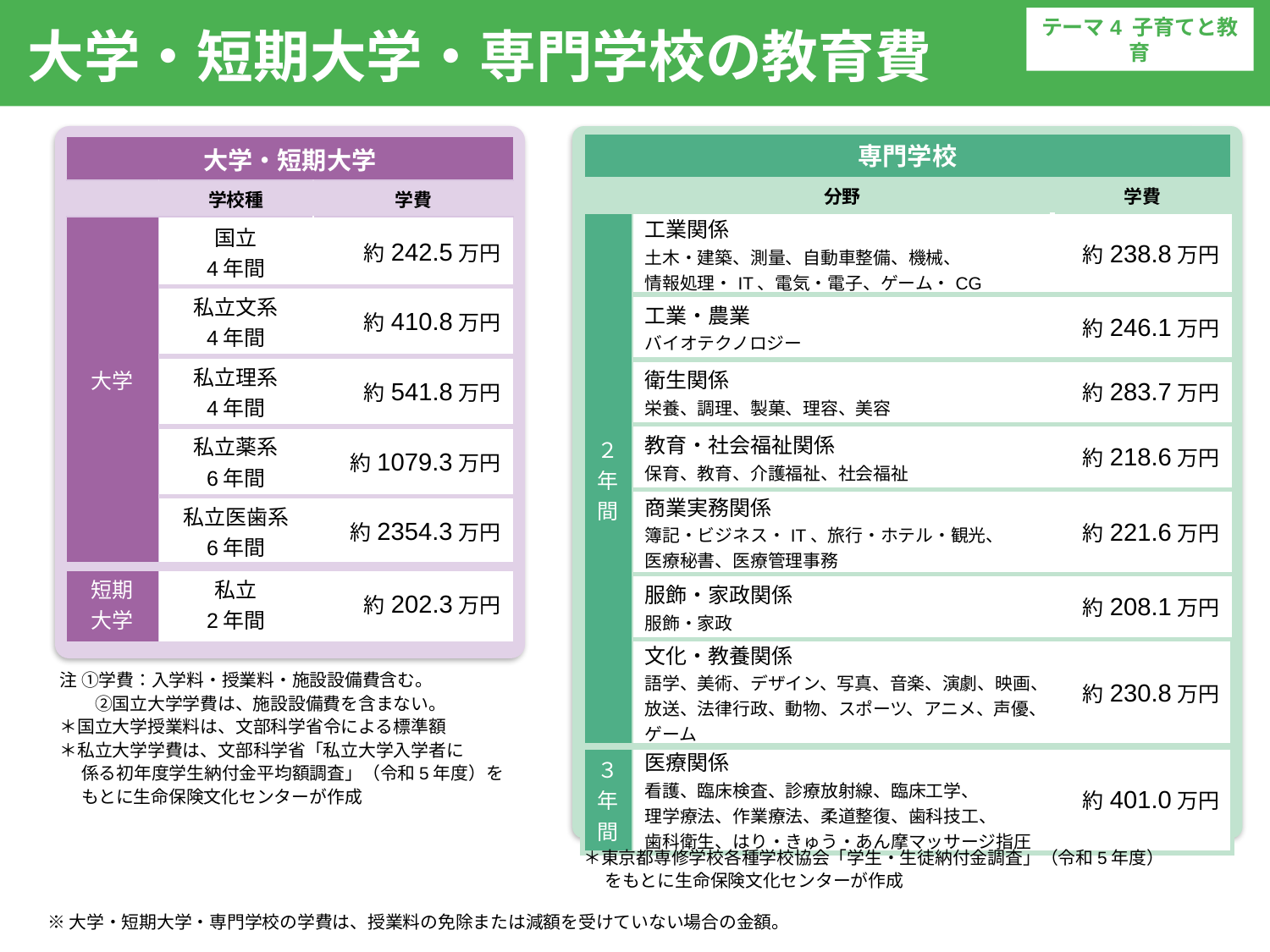

テーマ4 子育てと教育
大学・短期大学・専門学校の教育費

| 専門学校 |  |  |
| --- | --- | --- |
|  | 分野 | 学費 |
| ２年間 | 工業関係 土木・建築、測量、自動車整備、機械、 情報処理・IT、電気・電子、ゲーム・CG | 約238.8万円 |
|  | 工業・農業 バイオテクノロジー | 約246.1万円 |
|  | 衛生関係 栄養、調理、製菓、理容、美容 | 約283.7万円 |
|  | 教育・社会福祉関係 保育、教育、介護福祉、社会福祉 | 約218.6万円 |
|  | 商業実務関係 簿記・ビジネス・IT、旅行・ホテル・観光、 医療秘書、医療管理事務 | 約221.6万円 |
|  | 服飾・家政関係 服飾・家政 | 約208.1万円 |
|  | 文化・教養関係 語学、美術、デザイン、写真、音楽、演劇、映画、放送、法律行政、動物、スポーツ、アニメ、声優、ゲーム | 約230.8万円 |
| ３年間 | 医療関係 看護、臨床検査、診療放射線、臨床工学、 理学療法、作業療法、柔道整復、歯科技工、 歯科衛生、はり・きゅう・あん摩マッサージ指圧 | 約401.0万円 |
| 大学・短期大学 |  |  |
| --- | --- | --- |
|  | 学校種 | 学費 |
| 大学 | 国立 4年間 | 約242.5万円 |
|  | 私立文系 4年間 | 約410.8万円 |
|  | 私立理系 4年間 | 約541.8万円 |
|  | 私立薬系 6年間 | 約1079.3万円 |
|  | 私立医歯系 6年間 | 約2354.3万円 |
| 短期 大学 | 私立 2年間 | 約202.3万円 |
注 ①学費：入学料・授業料・施設設備費含む。
　　②国立大学学費は、施設設備費を含まない。
＊国立大学授業料は、文部科学省令による標準額
＊私立大学学費は、文部科学省「私立大学入学者に
　 係る初年度学生納付金平均額調査」（令和5年度）を
　 もとに生命保険文化センターが作成
＊東京都専修学校各種学校協会「学生・生徒納付金調査」（令和5年度）
　 をもとに生命保険文化センターが作成
※大学・短期大学・専門学校の学費は、授業料の免除または減額を受けていない場合の金額。